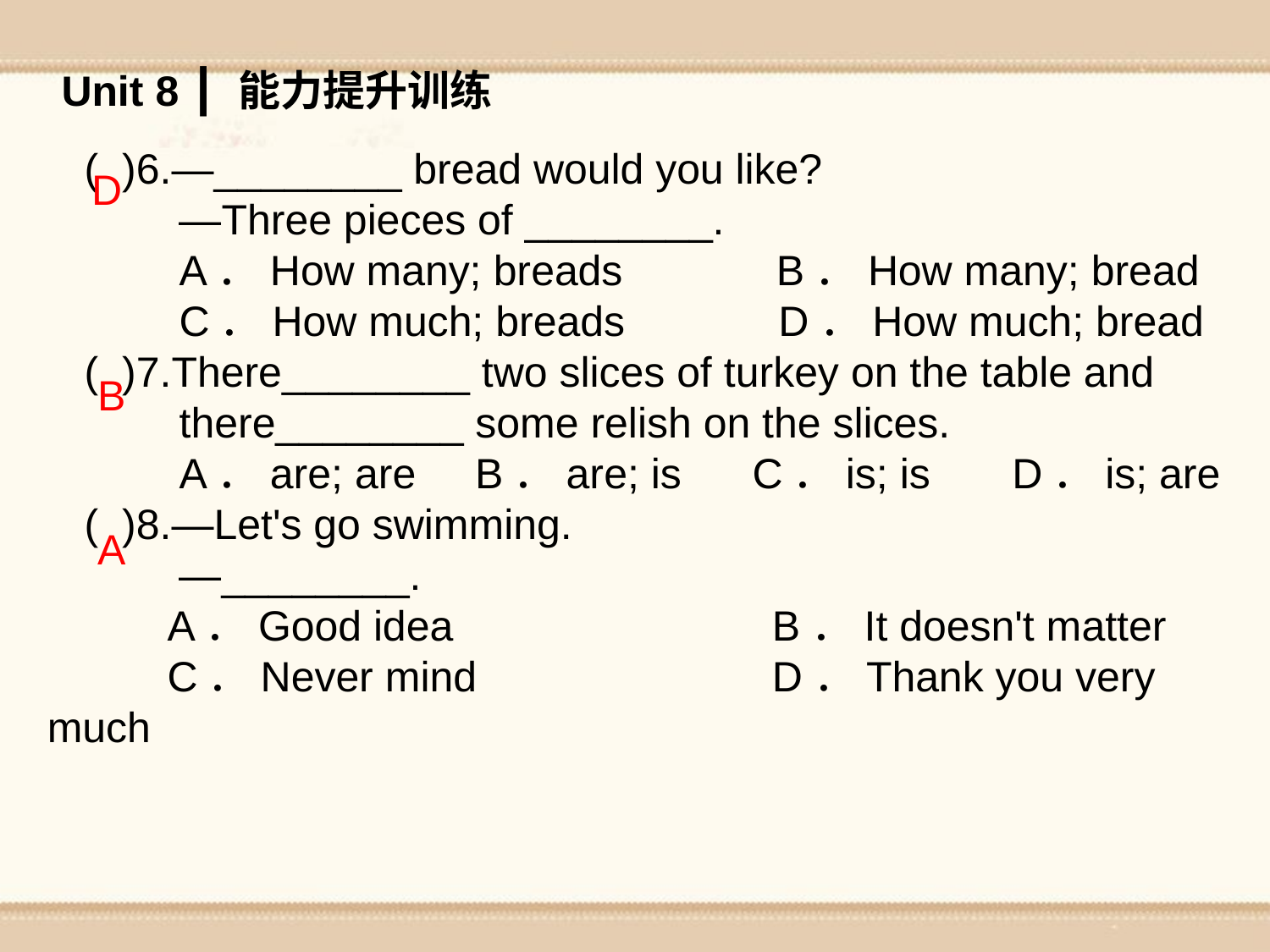

Unit 8 ┃ 能力提升训练
 D
(  )6.—________ bread would you like?
        —Three pieces of ________.
        A．How many; breads             B．How many; bread
        C．How much; breads             D．How much; bread
(  )7.There________ two slices of turkey on the table and
        there________ some relish on the slices.
        A．are; are     B．are; is      C．is; is　  D．is; are
(  )8.—Let's go swimming.
        —________.
       A．Good idea                           B．It doesn't matter
       C．Never mind                         D．Thank you very much
B
A